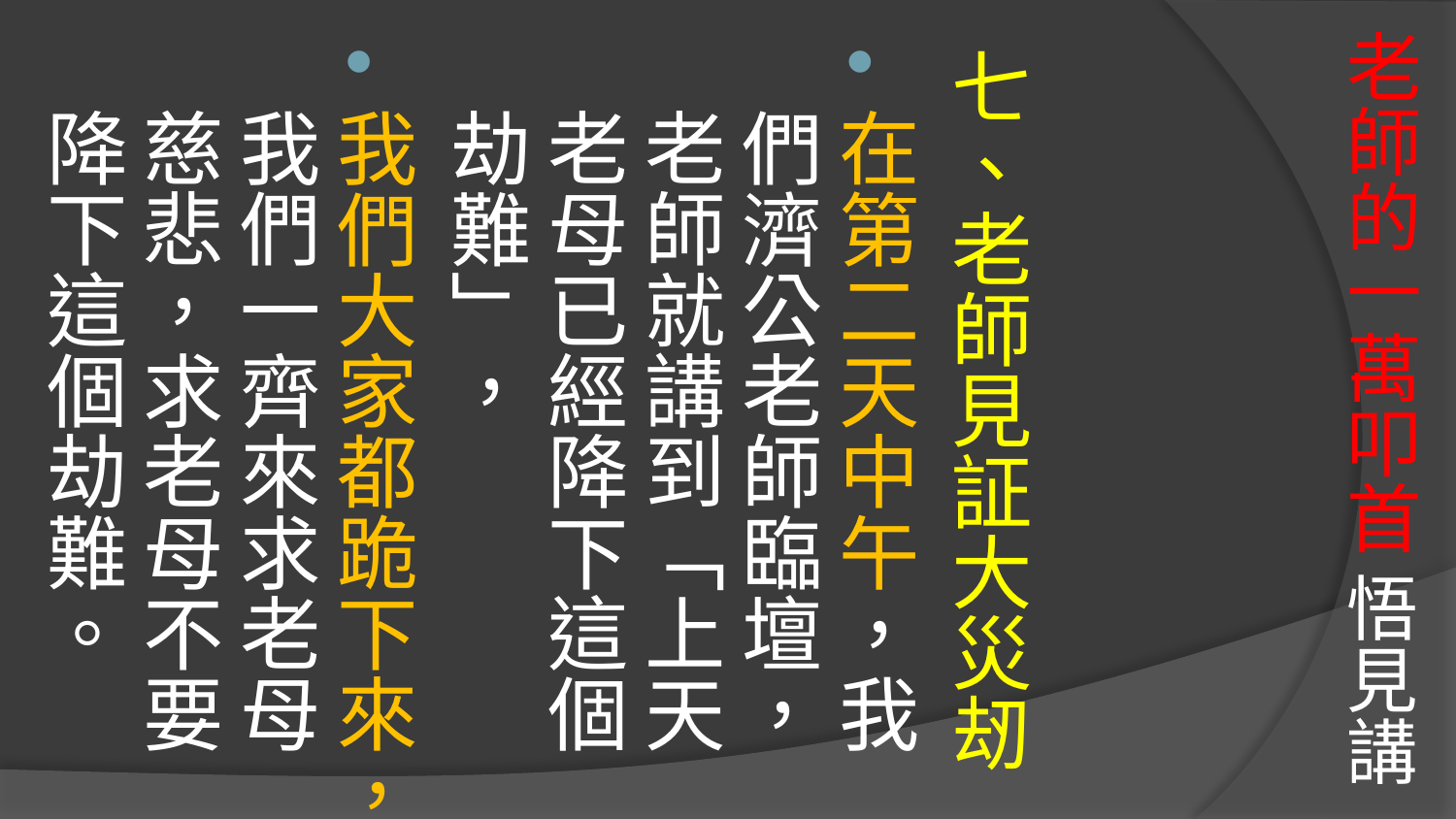

# 老師的一萬叩首 悟見講
七、老師見証大災刼
在第二天中午，我們濟公老師臨壇，老師就講到「上天老母已經降下這個劫難」，
我們大家都跪下來，我們一齊來求老母慈悲，求老母不要降下這個劫難。